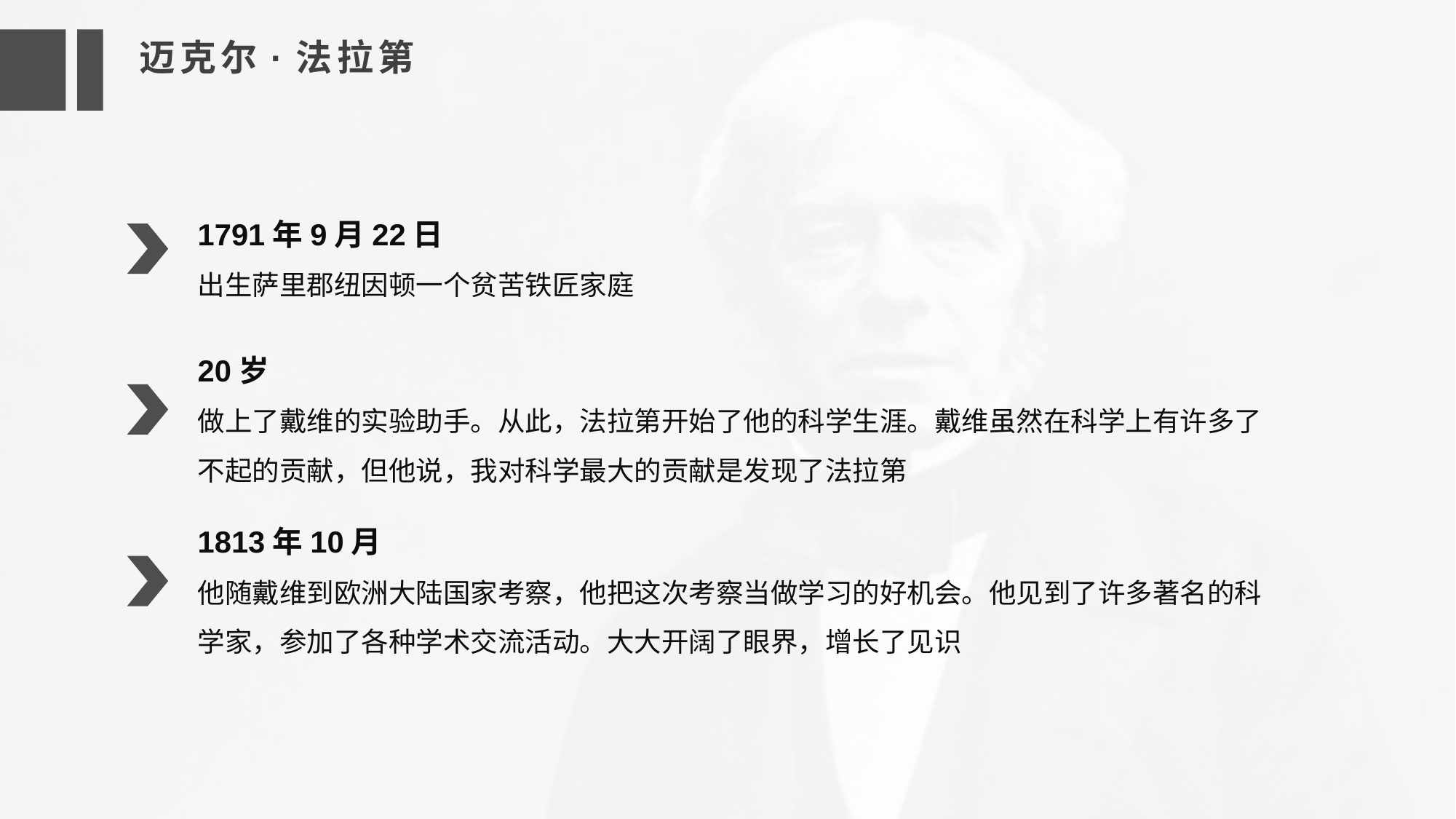

迈克尔·法拉第
1791年9月22日
出生萨里郡纽因顿一个贫苦铁匠家庭

20岁
做上了戴维的实验助手。从此，法拉第开始了他的科学生涯。戴维虽然在科学上有许多了不起的贡献，但他说，我对科学最大的贡献是发现了法拉第

1813年10月
他随戴维到欧洲大陆国家考察，他把这次考察当做学习的好机会。他见到了许多著名的科学家，参加了各种学术交流活动。大大开阔了眼界，增长了见识